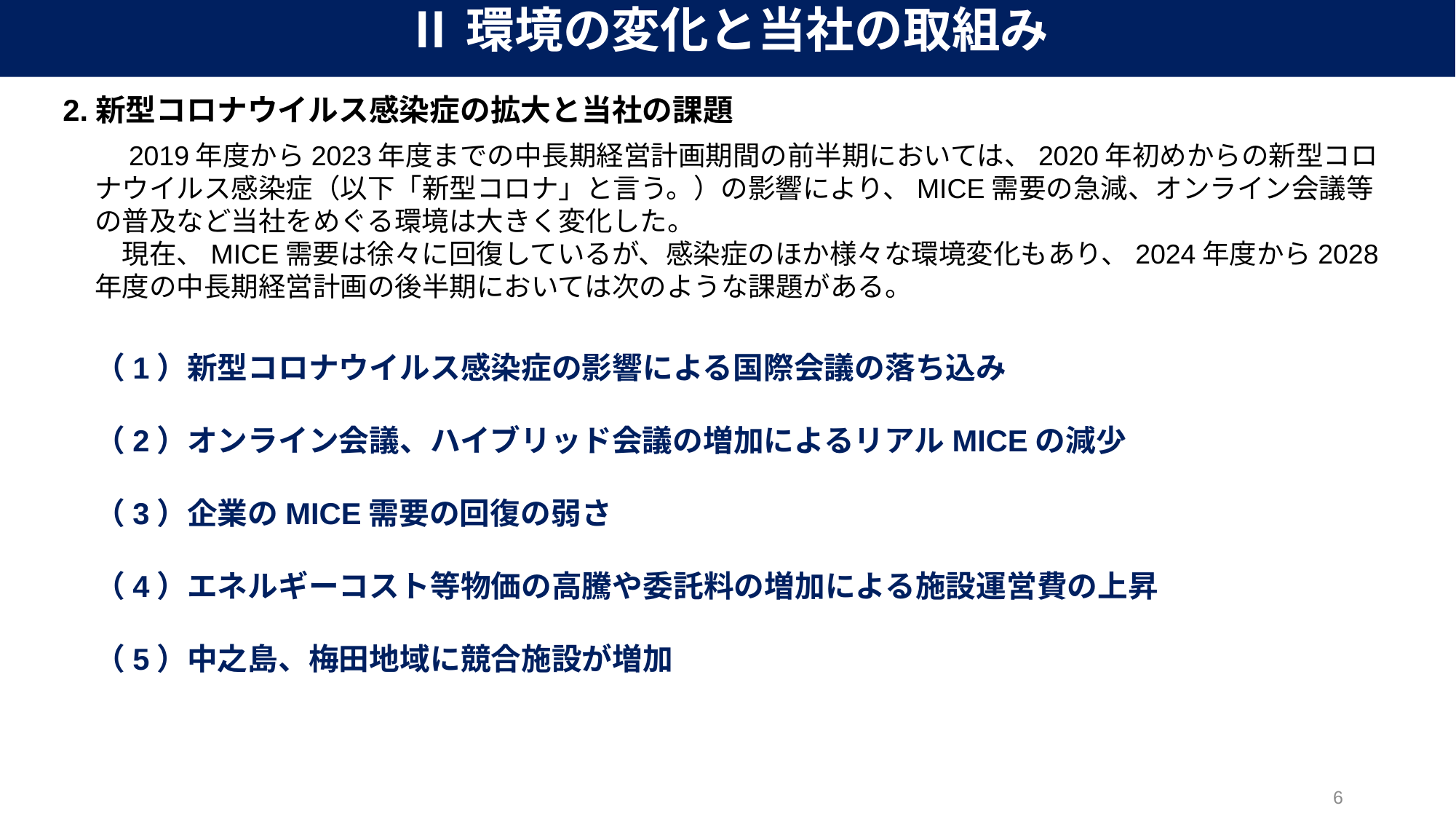

Ⅱ環境の変化と当社の取組み
2.新型コロナウイルス感染症の拡大と当社の課題
　2019年度から2023年度までの中長期経営計画期間の前半期においては、2020年初めからの新型コロナウイルス感染症（以下「新型コロナ」と言う。）の影響により、MICE需要の急減、オンライン会議等の普及など当社をめぐる環境は大きく変化した。
　現在、MICE需要は徐々に回復しているが、感染症のほか様々な環境変化もあり、2024年度から2028年度の中長期経営計画の後半期においては次のような課題がある。
（1）新型コロナウイルス感染症の影響による国際会議の落ち込み

（2）オンライン会議、ハイブリッド会議の増加によるリアルMICEの減少

（3）企業のMICE需要の回復の弱さ

（4）エネルギーコスト等物価の高騰や委託料の増加による施設運営費の上昇

（5）中之島、梅田地域に競合施設が増加
6